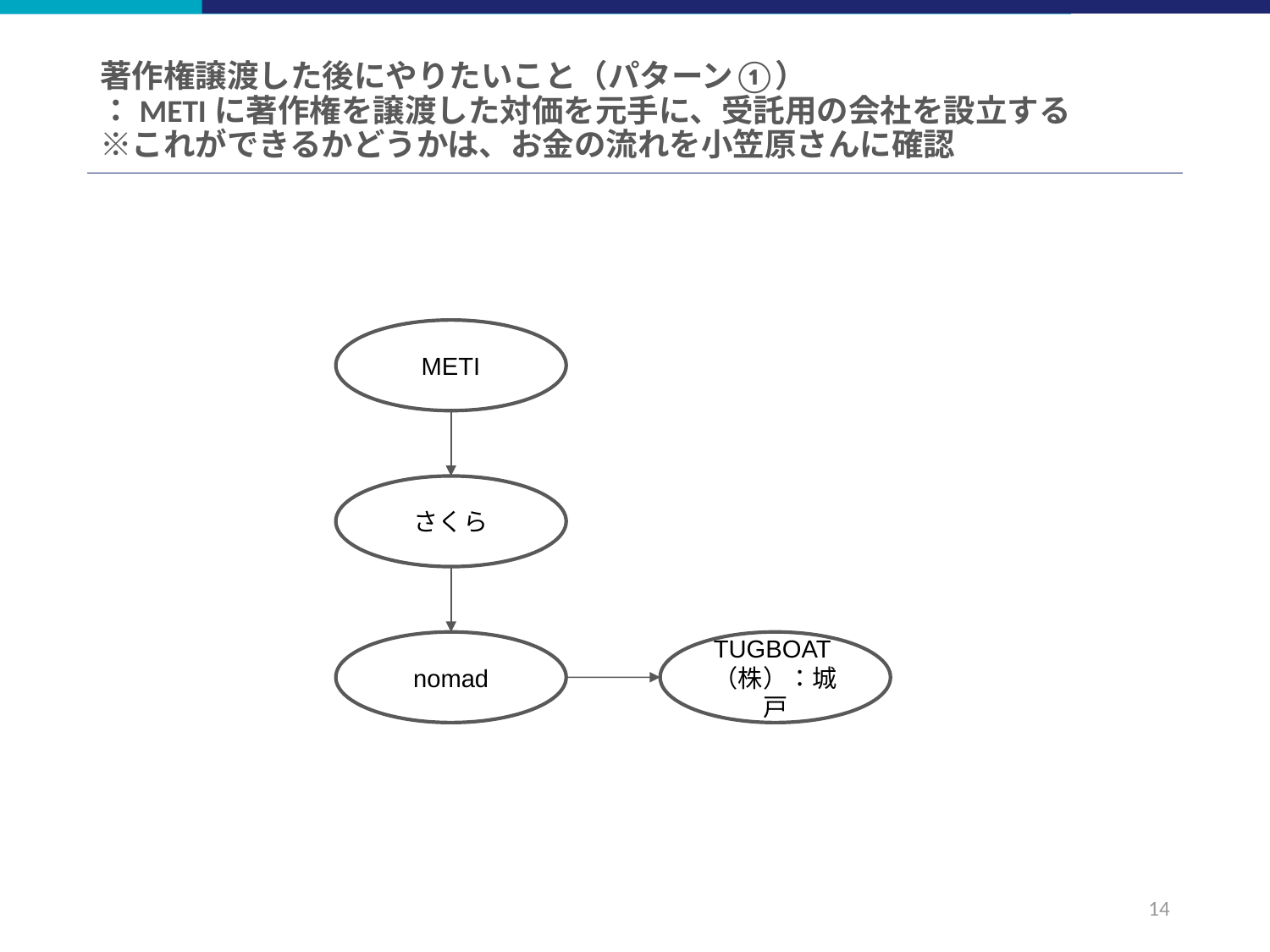

# 著作権譲渡した後にやりたいこと（パターン①） ：METIに著作権を譲渡した対価を元手に、受託用の会社を設立する ※これができるかどうかは、お金の流れを小笠原さんに確認
METI
さくら
TUGBOAT（株）：城戸
nomad
14